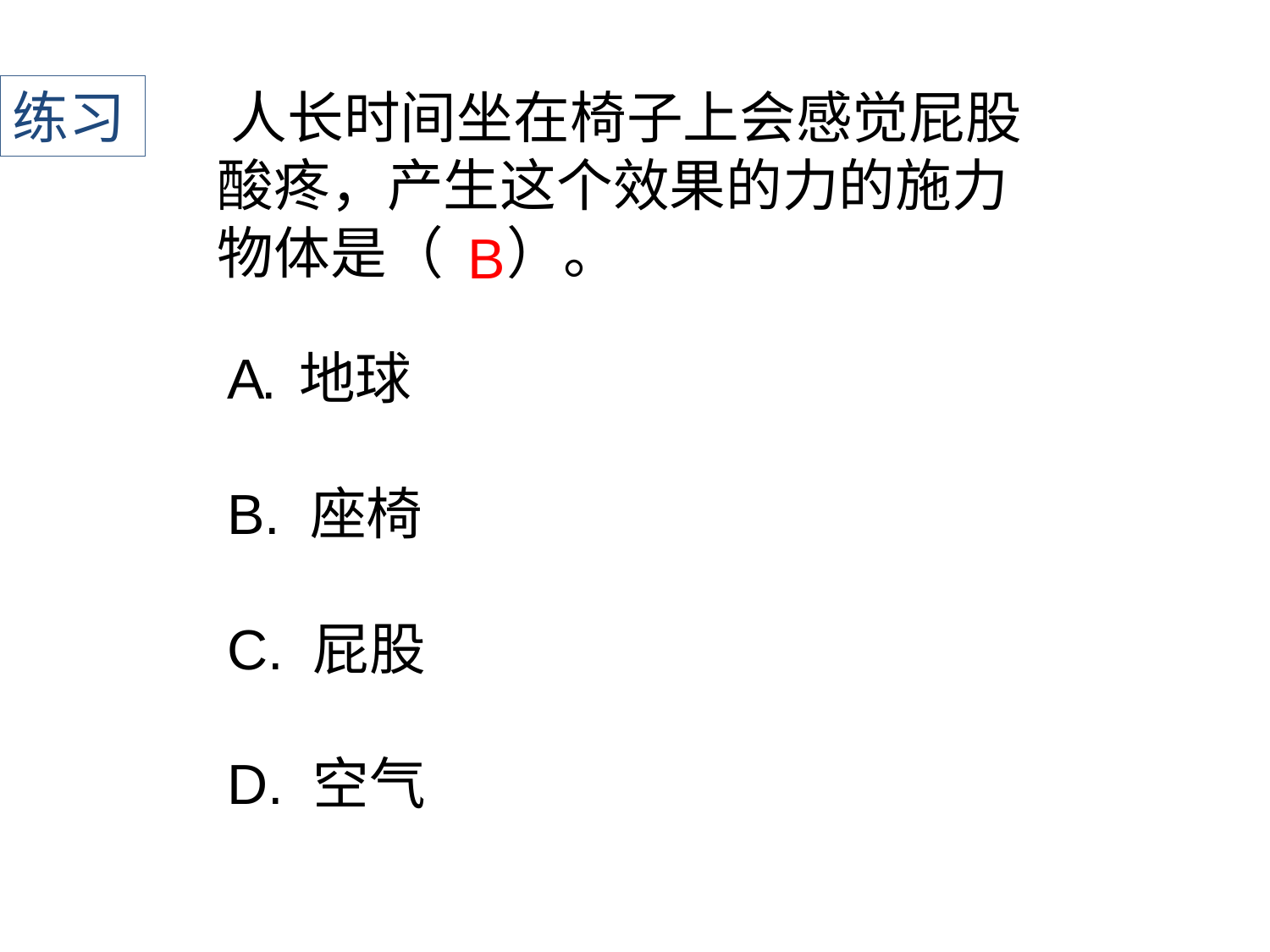

练习
﻿人长时间坐在椅子上会感觉屁股酸疼，产生这个效果的力的施力物体是（     ）。
B
地球

B. 座椅

C. 屁股

D. 空气